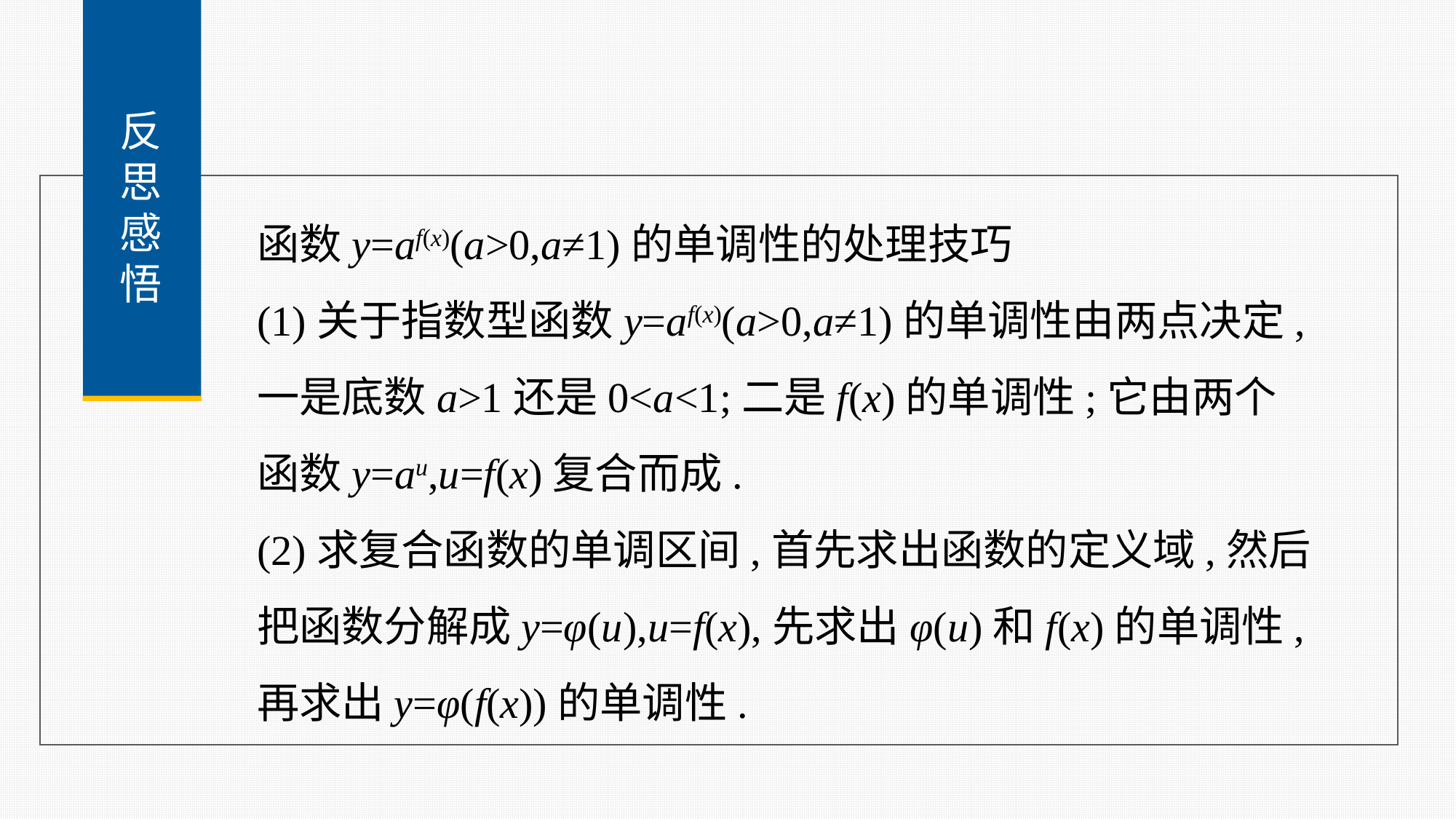

反
思
感
悟

函数y=af(x)(a>0,a≠1)的单调性的处理技巧
(1)关于指数型函数y=af(x)(a>0,a≠1)的单调性由两点决定,一是底数a>1还是0<a<1;二是f(x)的单调性;它由两个函数y=au,u=f(x)复合而成.
(2)求复合函数的单调区间,首先求出函数的定义域,然后把函数分解成y=φ(u),u=f(x),先求出φ(u)和f(x)的单调性,再求出y=φ(f(x))的单调性.